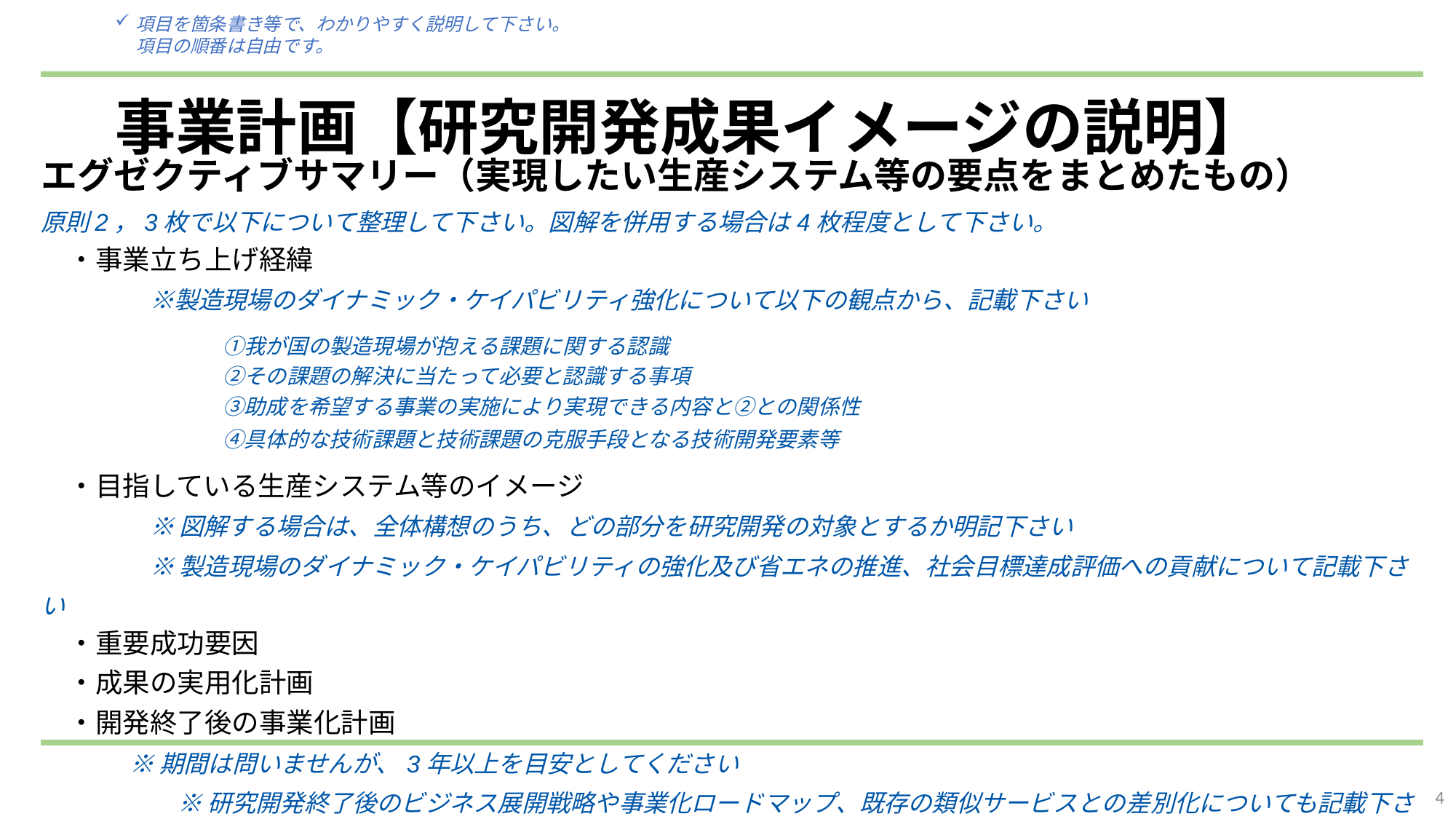

項目を箇条書き等で、わかりやすく説明して下さい。
項目の順番は自由です。
# 事業計画【研究開発成果イメージの説明】
エグゼクティブサマリー（実現したい生産システム等の要点をまとめたもの）
原則2，3枚で以下について整理して下さい。図解を併用する場合は4枚程度として下さい。
　・事業立ち上げ経緯
	※製造現場のダイナミック・ケイパビリティ強化について以下の観点から、記載下さい
　　　　　　①我が国の製造現場が抱える課題に関する認識
　　　　　　②その課題の解決に当たって必要と認識する事項
　　　　　　③助成を希望する事業の実施により実現できる内容と②との関係性
　　　　　　④具体的な技術課題と技術課題の克服手段となる技術開発要素等
　・目指している生産システム等のイメージ
	※ 図解する場合は、全体構想のうち、どの部分を研究開発の対象とするか明記下さい
	※ 製造現場のダイナミック・ケイパビリティの強化及び省エネの推進、社会目標達成評価への貢献について記載下さい
　・重要成功要因
　・成果の実用化計画
　・開発終了後の事業化計画　
            　※ 期間は問いませんが、3年以上を目安としてください
　　　　　   ※ 研究開発終了後のビジネス展開戦略や事業化ロードマップ、既存の類似サービスとの差別化についても記載下さい
4